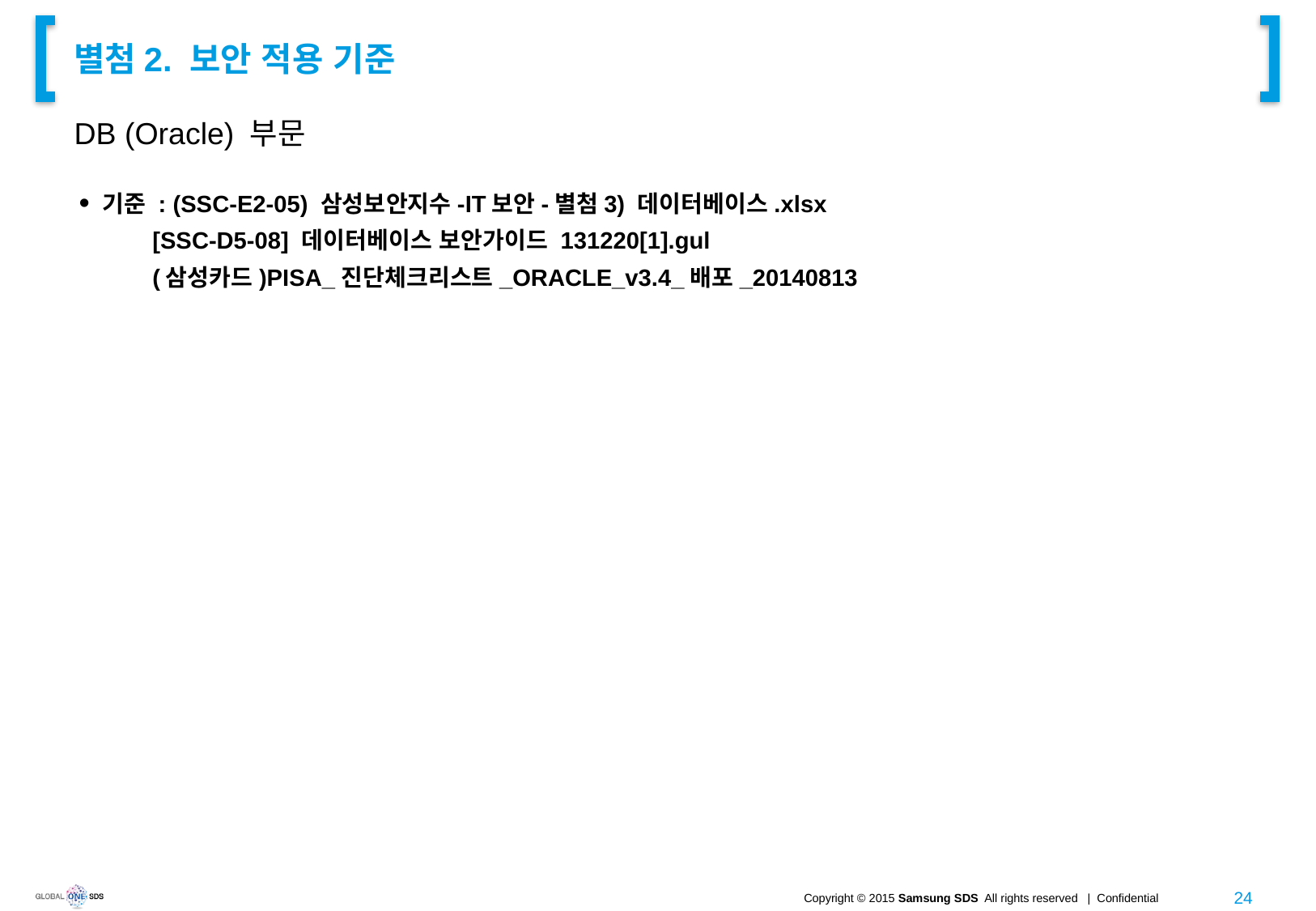

# 별첨2. 보안 적용 기준
DB (Oracle) 부문
기준 : (SSC-E2-05) 삼성보안지수-IT보안-별첨3) 데이터베이스.xlsx
           [SSC-D5-08] 데이터베이스 보안가이드 131220[1].gul
           (삼성카드)PISA_진단체크리스트_ORACLE_v3.4_배포_20140813